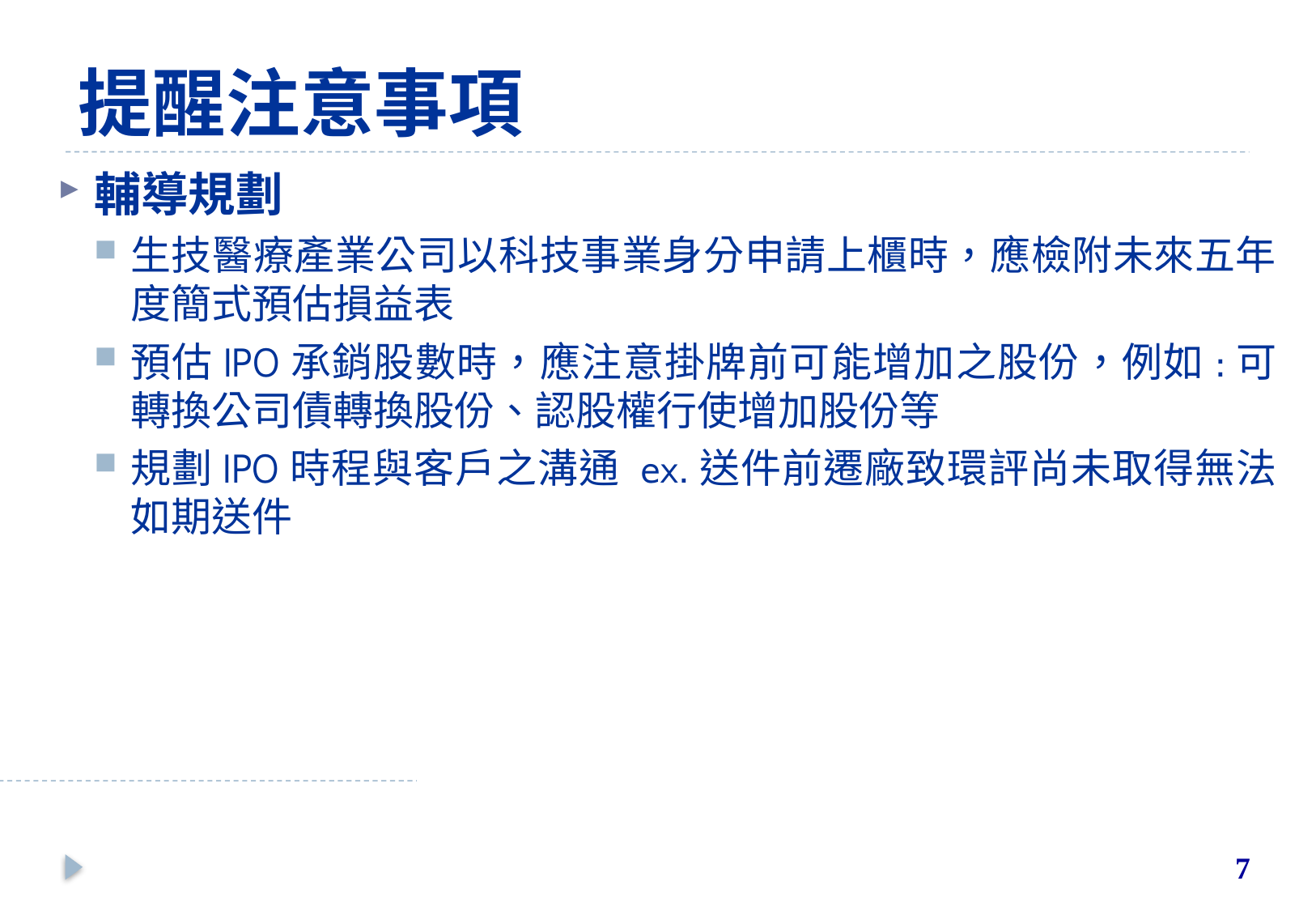

# 提醒注意事項
輔導規劃
生技醫療產業公司以科技事業身分申請上櫃時，應檢附未來五年度簡式預估損益表
預估IPO承銷股數時，應注意掛牌前可能增加之股份，例如:可轉換公司債轉換股份、認股權行使增加股份等
規劃IPO時程與客戶之溝通 ex.送件前遷廠致環評尚未取得無法如期送件

7